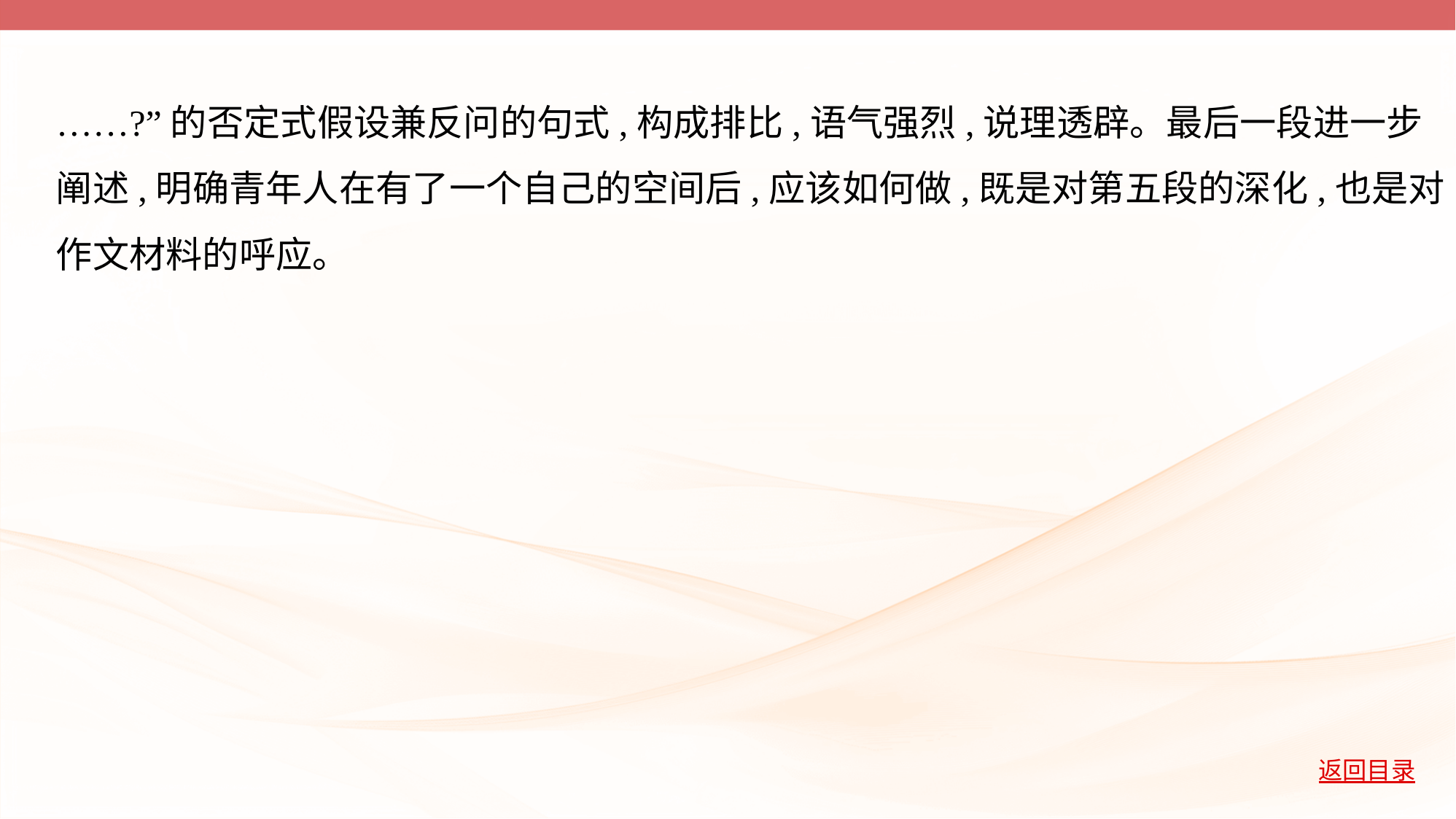

……?”的否定式假设兼反问的句式,构成排比,语气强烈,说理透辟。最后一段进一步
阐述,明确青年人在有了一个自己的空间后,应该如何做,既是对第五段的深化,也是对
作文材料的呼应。